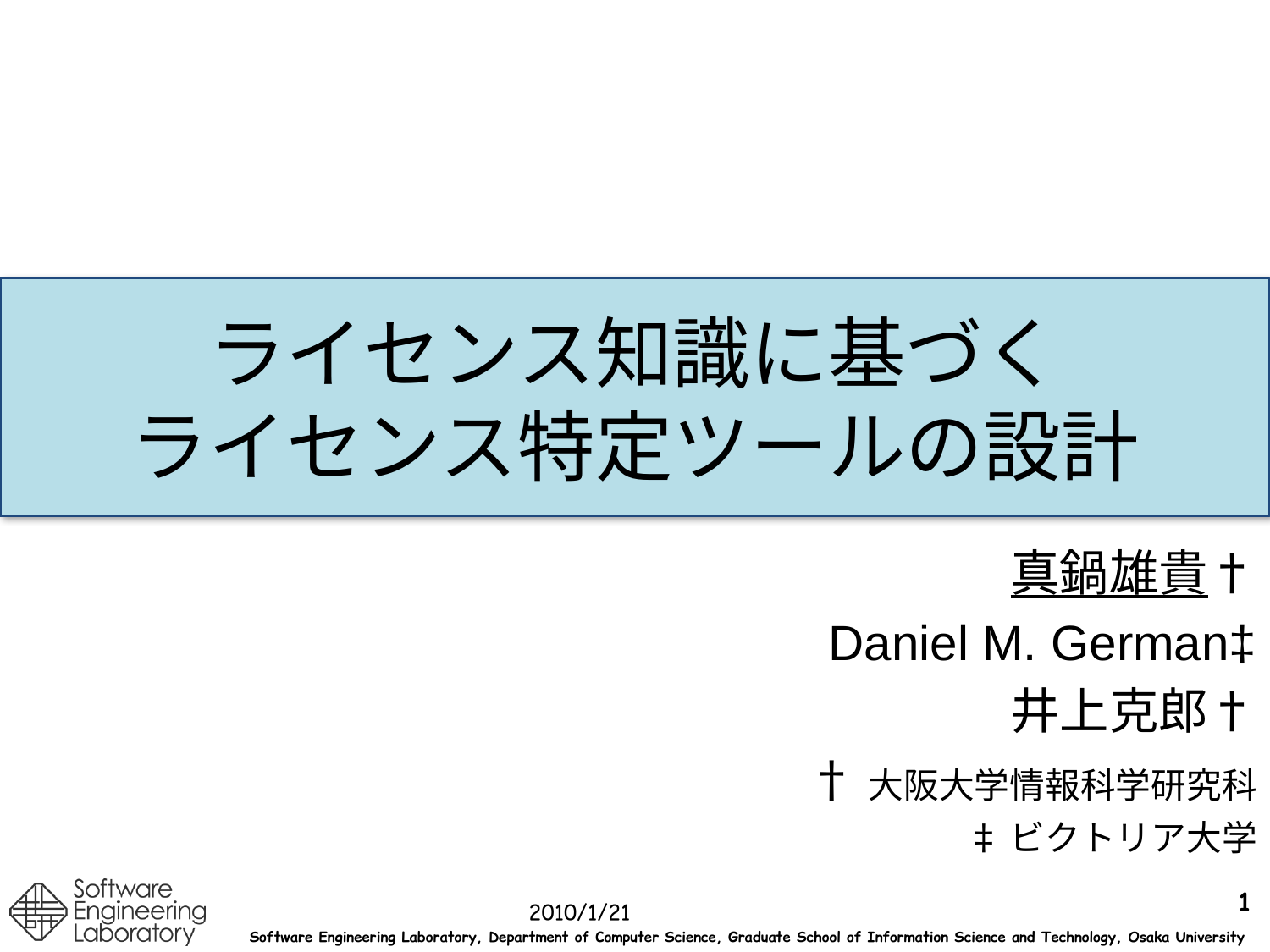

# ライセンス知識に基づく ライセンス特定ツールの設計
真鍋雄貴†
Daniel M. German‡
井上克郎†
†大阪大学情報科学研究科
‡ビクトリア大学
1
2010/1/21